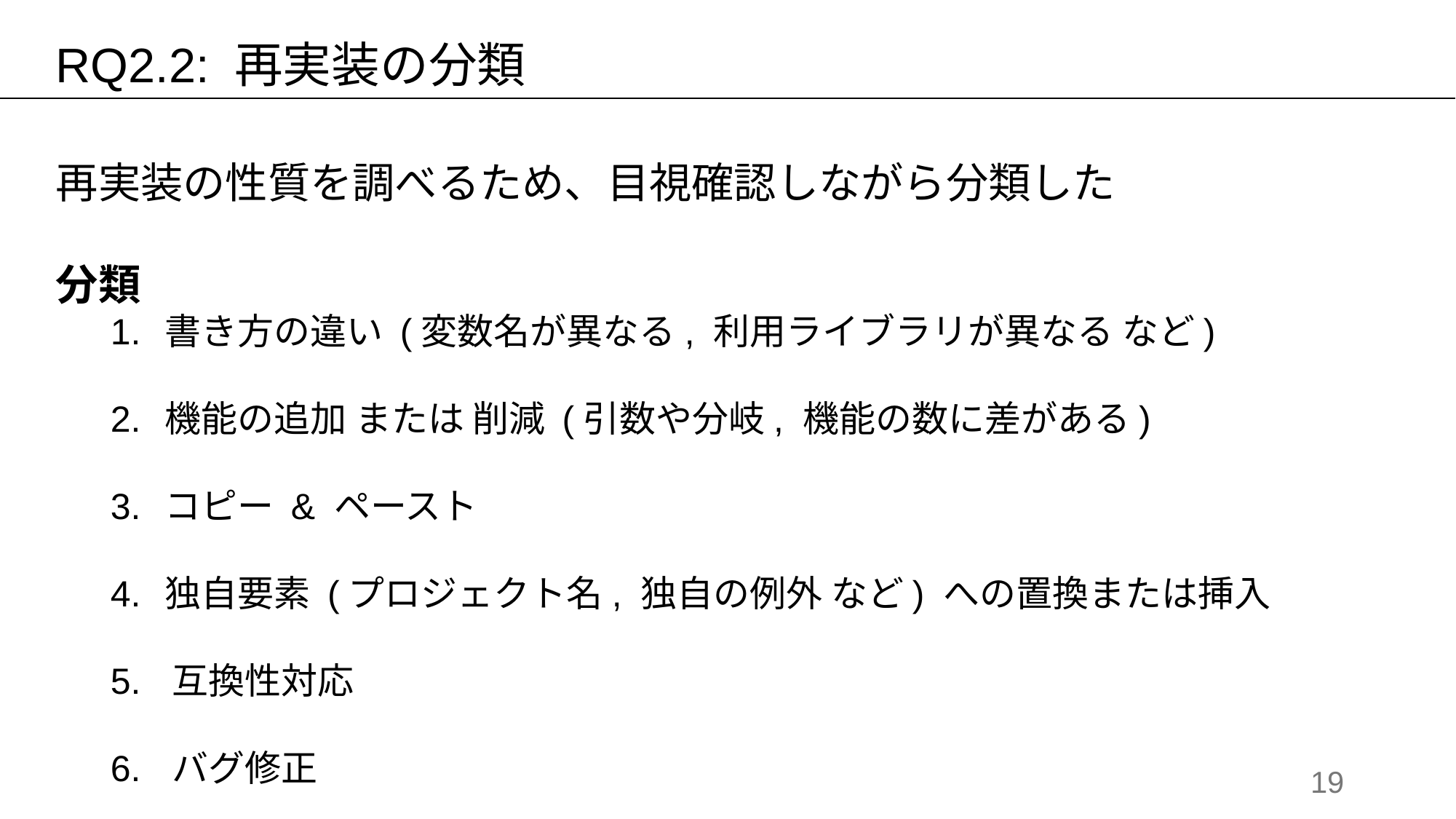

RQ2.2: 再実装の分類
再実装の性質を調べるため、目視確認しながら分類した

分類
書き方の違い (変数名が異なる, 利用ライブラリが異なる など)

機能の追加 または 削減 (引数や分岐, 機能の数に差がある)

コピー & ペースト

独自要素 (プロジェクト名, 独自の例外 など) への置換または挿入

互換性対応

バグ修正
19